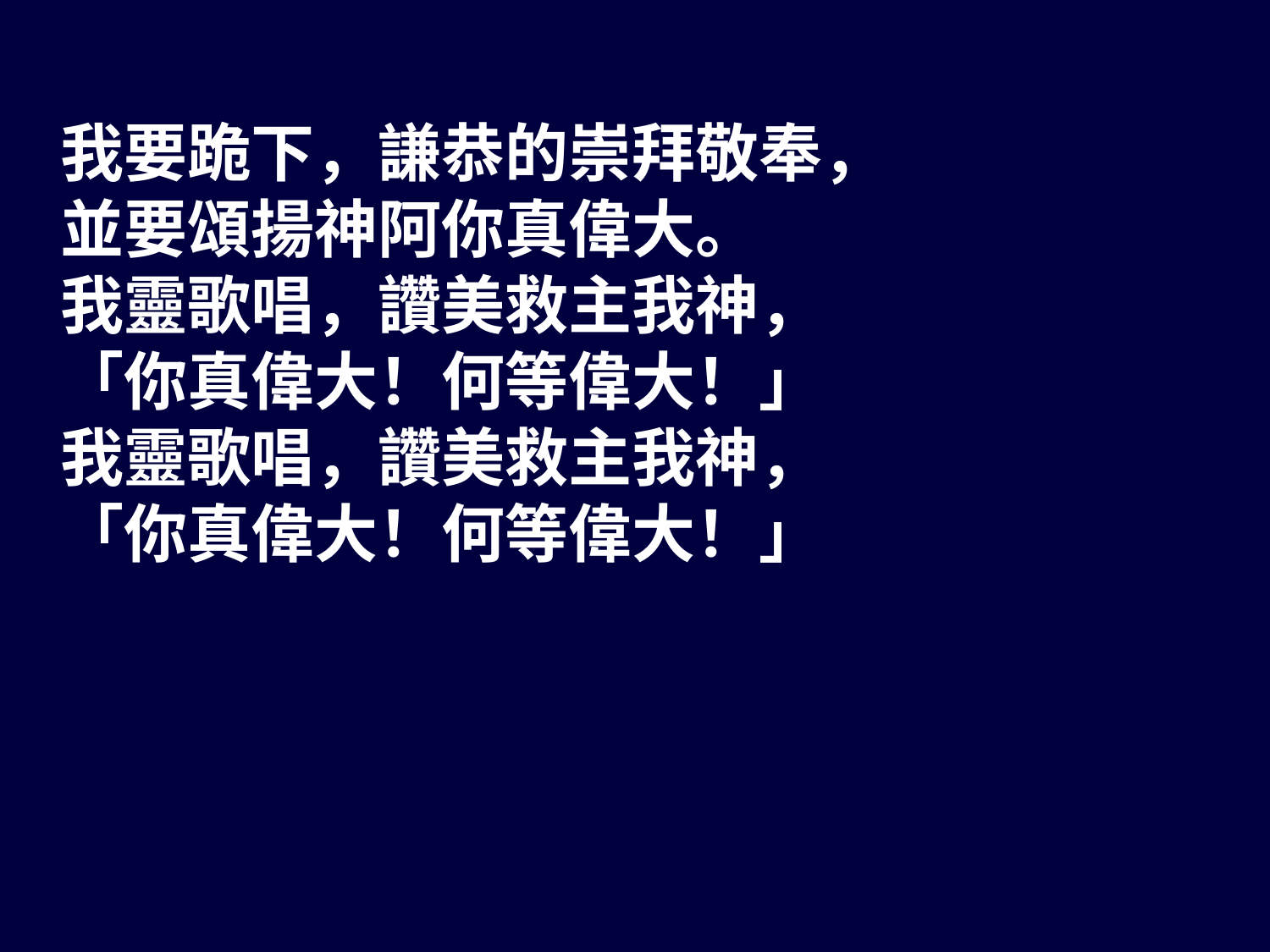

我要跪下，謙恭的崇拜敬奉，
並要頌揚神阿你真偉大。
我靈歌唱，讚美救主我神，
「你真偉大！何等偉大！」
我靈歌唱，讚美救主我神，
「你真偉大！何等偉大！」